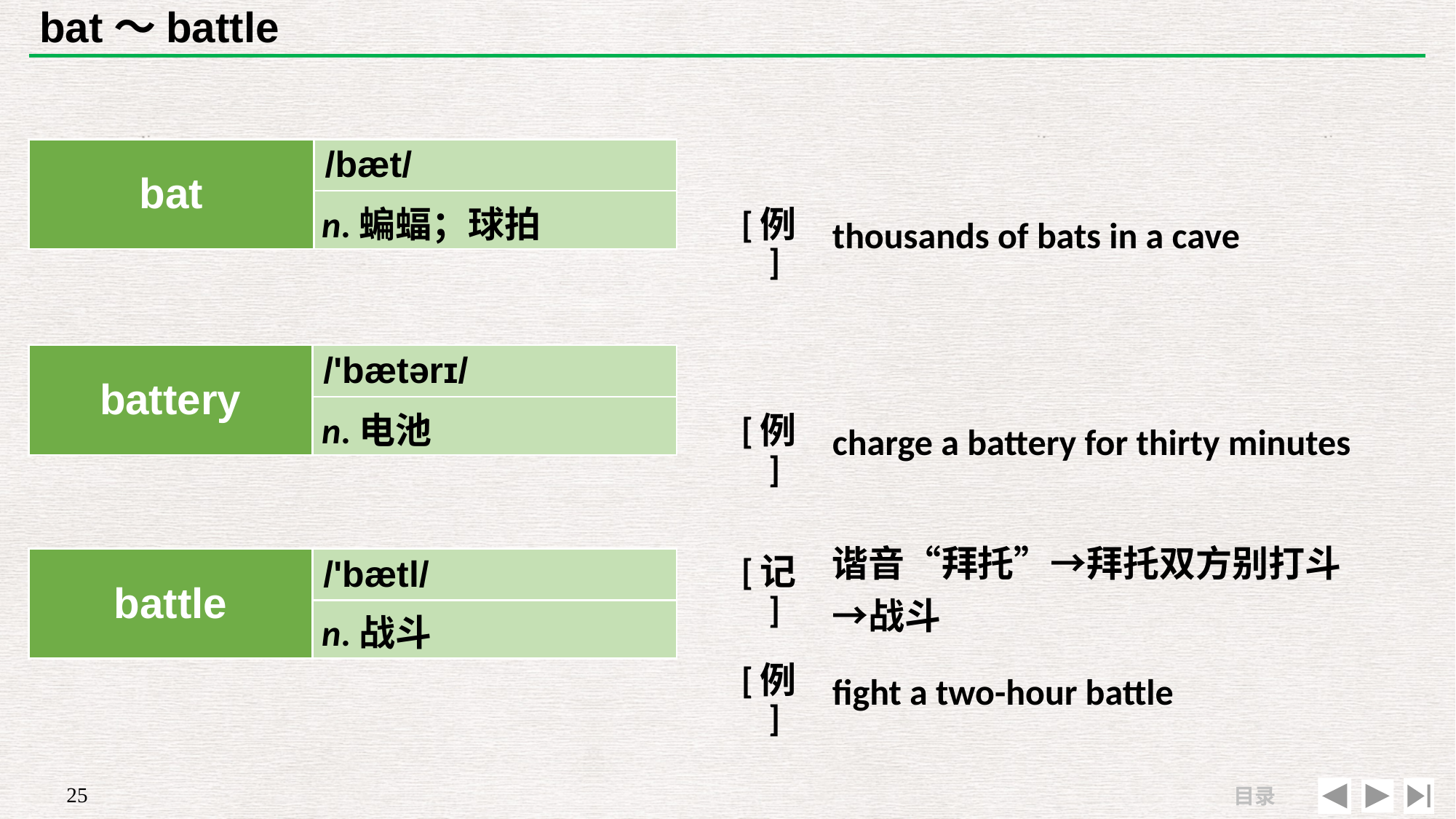

# bat～battle

| bat | /bæt/ |
| --- | --- |
|  |  |
|  |  |
| --- | --- |
| [例] | thousands of bats in a cave |
n.蝙蝠；球拍
| battery | /'bætərɪ/ |
| --- | --- |
|  |  |
|  |  |
| --- | --- |
| [例] | charge a battery for thirty minutes |
n.电池
| [记] | 谐音“拜托”→拜托双方别打斗→战斗 |
| --- | --- |
| [例] | fight a two-hour battle |
| battle | /'bætl/ |
| --- | --- |
|  |  |
n.战斗